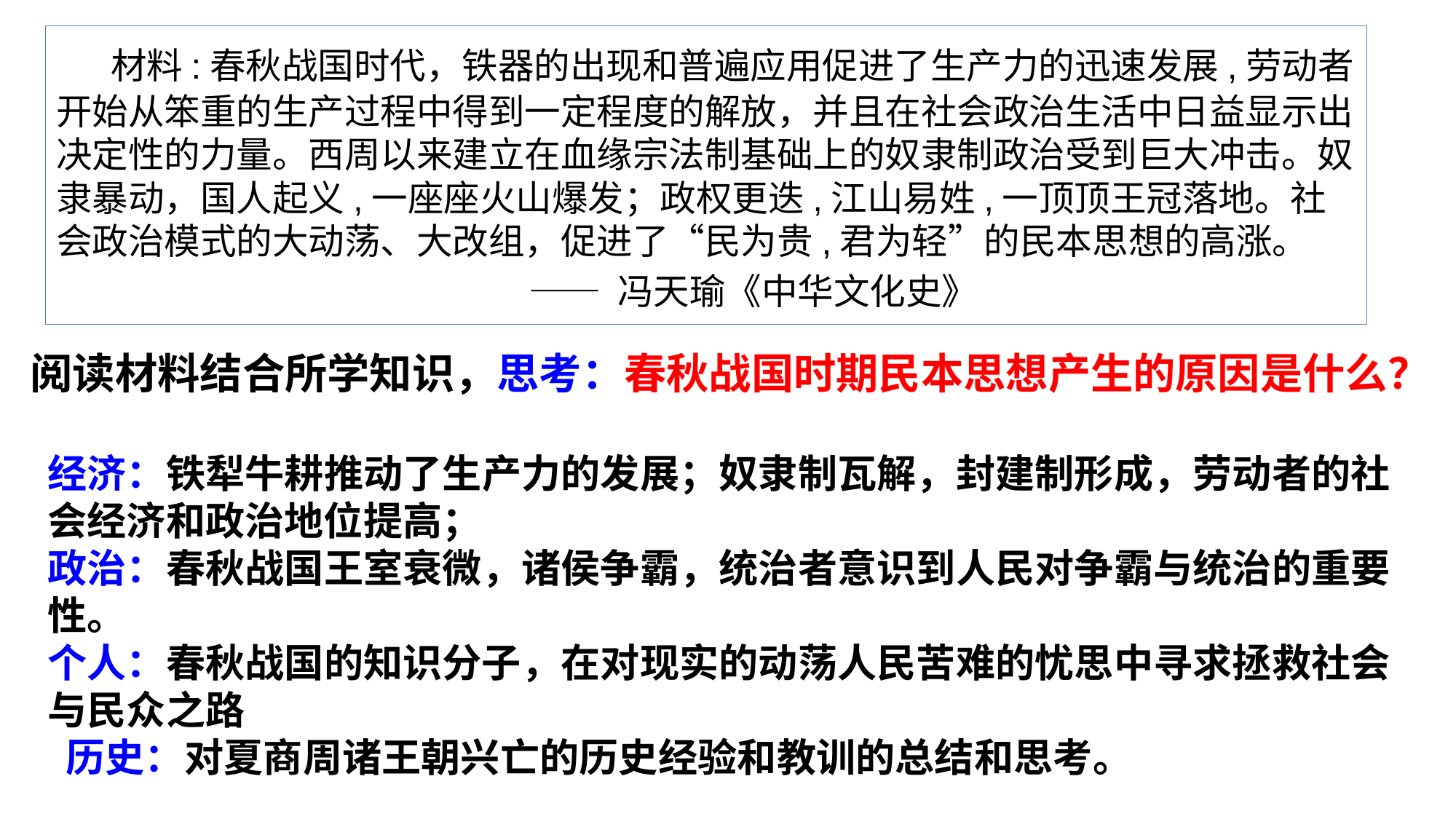

材料:春秋战国时代，铁器的出现和普遍应用促进了生产力的迅速发展,劳动者开始从笨重的生产过程中得到一定程度的解放，并且在社会政治生活中日益显示出决定性的力量。西周以来建立在血缘宗法制基础上的奴隶制政治受到巨大冲击。奴隶暴动，国人起义,一座座火山爆发；政权更迭,江山易姓,一顶顶王冠落地。社会政治模式的大动荡、大改组，促进了“民为贵,君为轻”的民本思想的高涨。
                                                           —— 冯天瑜《中华文化史》

阅读材料结合所学知识，思考：春秋战国时期民本思想产生的原因是什么？
经济：铁犁牛耕推动了生产力的发展；奴隶制瓦解，封建制形成，劳动者的社会经济和政治地位提高；
政治：春秋战国王室衰微，诸侯争霸，统治者意识到人民对争霸与统治的重要性。
个人：春秋战国的知识分子，在对现实的动荡人民苦难的忧思中寻求拯救社会与民众之路
 历史：对夏商周诸王朝兴亡的历史经验和教训的总结和思考。